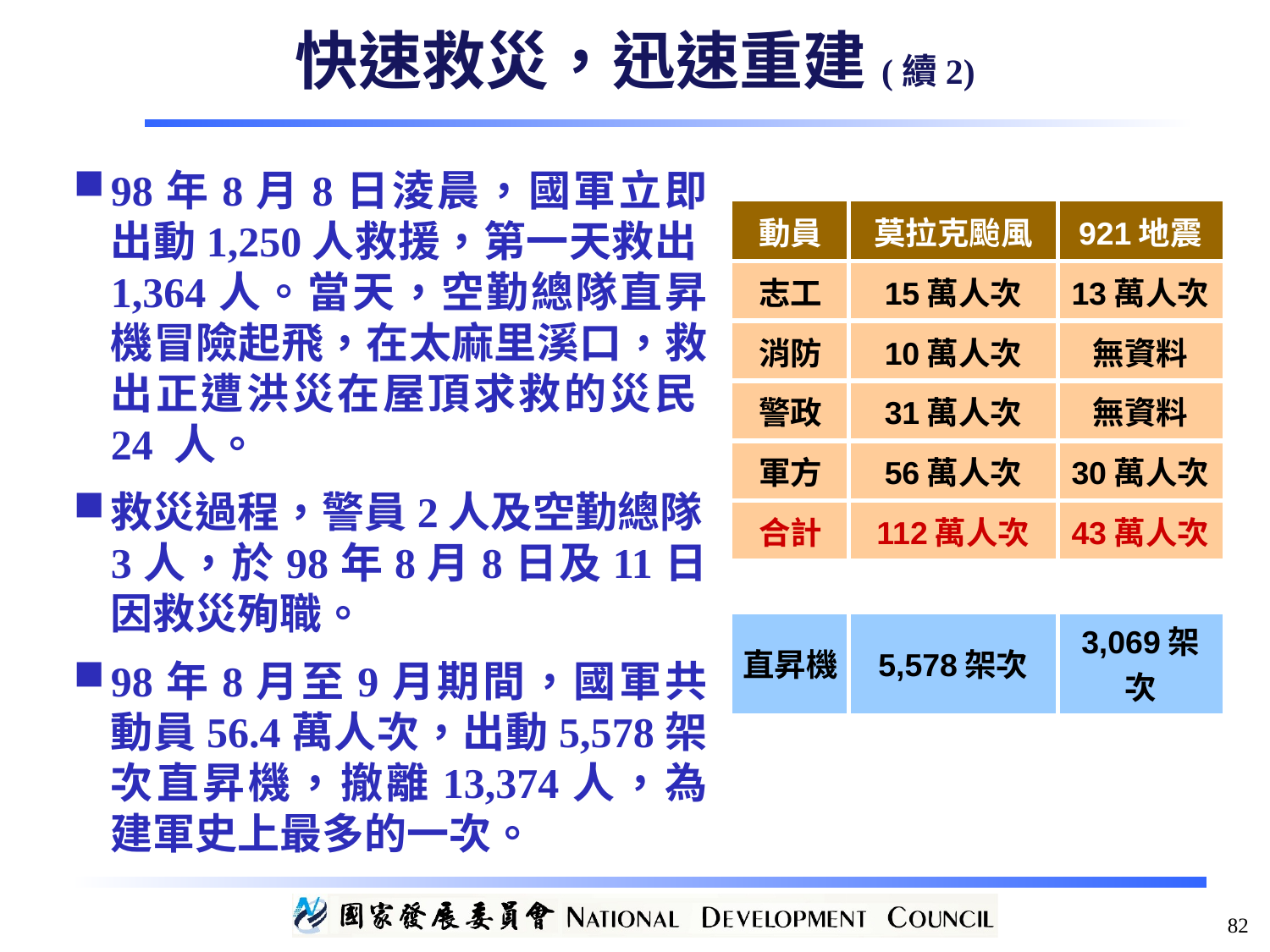

快速救災，迅速重建(續2)
98年8月8日淩晨，國軍立即出動1,250人救援，第一天救出1,364人。當天，空勤總隊直昇機冒險起飛，在太麻里溪口，救出正遭洪災在屋頂求救的災民24 人。
救災過程，警員2人及空勤總隊3人，於98年8月8日及11日因救災殉職。
98年8月至9月期間，國軍共動員56.4萬人次，出動5,578架次直昇機，撤離13,374人，為建軍史上最多的一次。
| 動員 | 莫拉克颱風 | 921地震 |
| --- | --- | --- |
| 志工 | 15萬人次 | 13萬人次 |
| 消防 | 10萬人次 | 無資料 |
| 警政 | 31萬人次 | 無資料 |
| 軍方 | 56萬人次 | 30萬人次 |
| 合計 | 112萬人次 | 43萬人次 |
|  |  |  |
| 直昇機 | 5,578架次 | 3,069架次 |
82